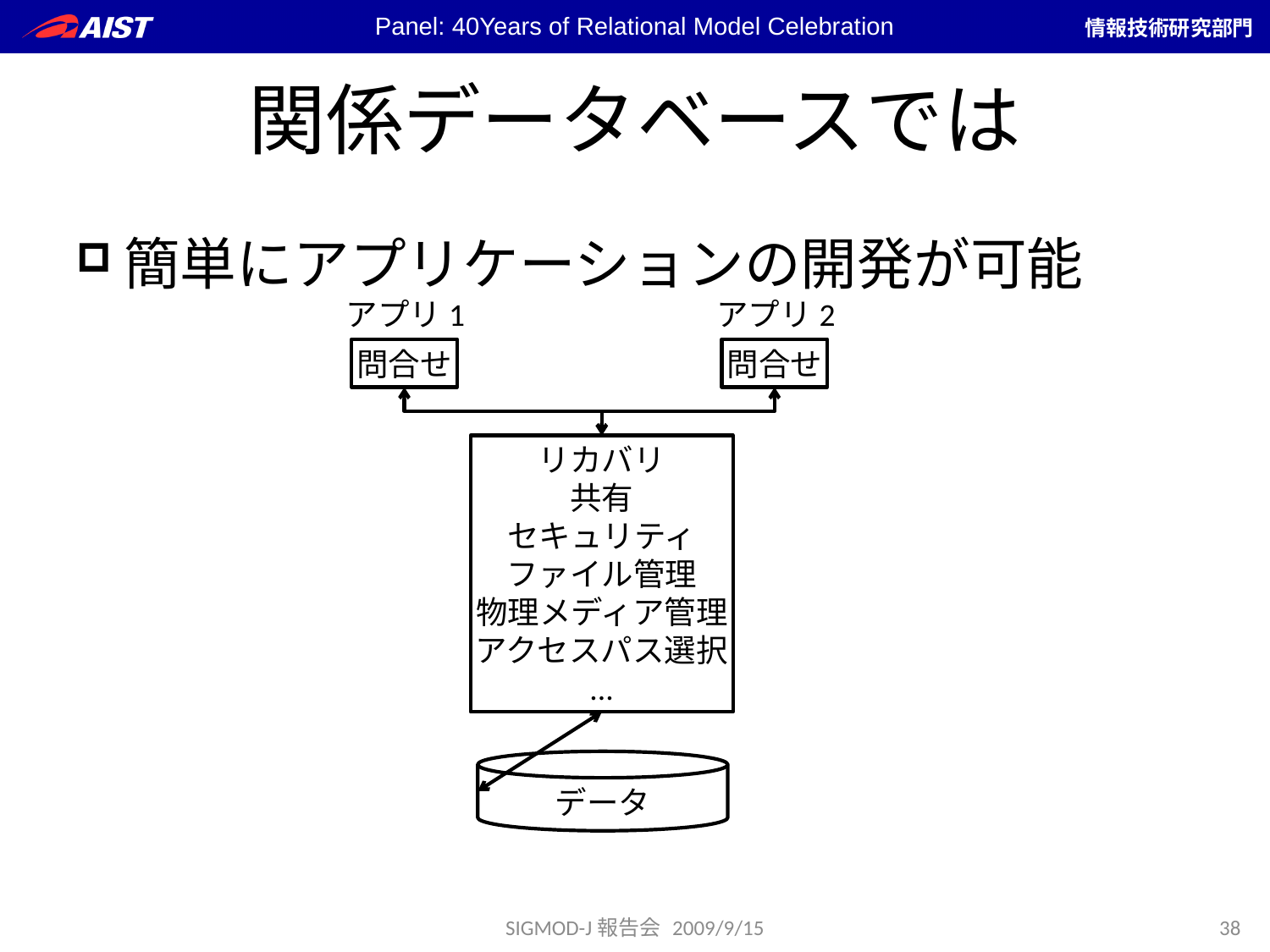

Panel: 40Years of Relational Model Celebration
# 関係データベースでは
簡単にアプリケーションの開発が可能
アプリ1
アプリ2
問合せ
問合せ
リカバリ
共有
セキュリティ
ファイル管理
物理メディア管理
アクセスパス選択
...
データ
SIGMOD-J報告会 2009/9/15
38